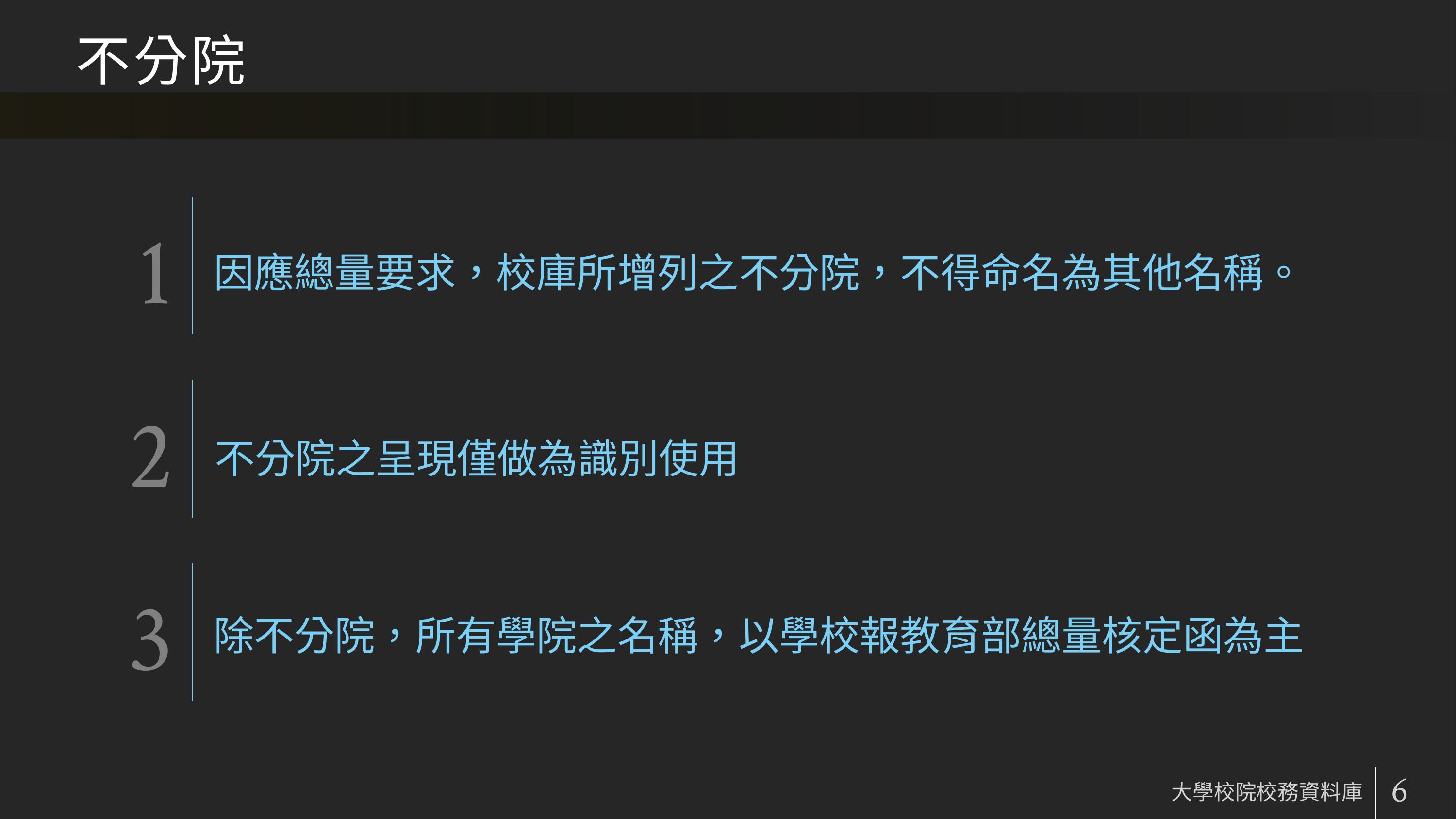

# 不分院

因應總量要求，校庫所增列之不分院，不得命名為其他名稱。
不分院之呈現僅做為識別使用
除不分院，所有學院之名稱，以學校報教育部總量核定函為主
大學校院校務資料庫
6